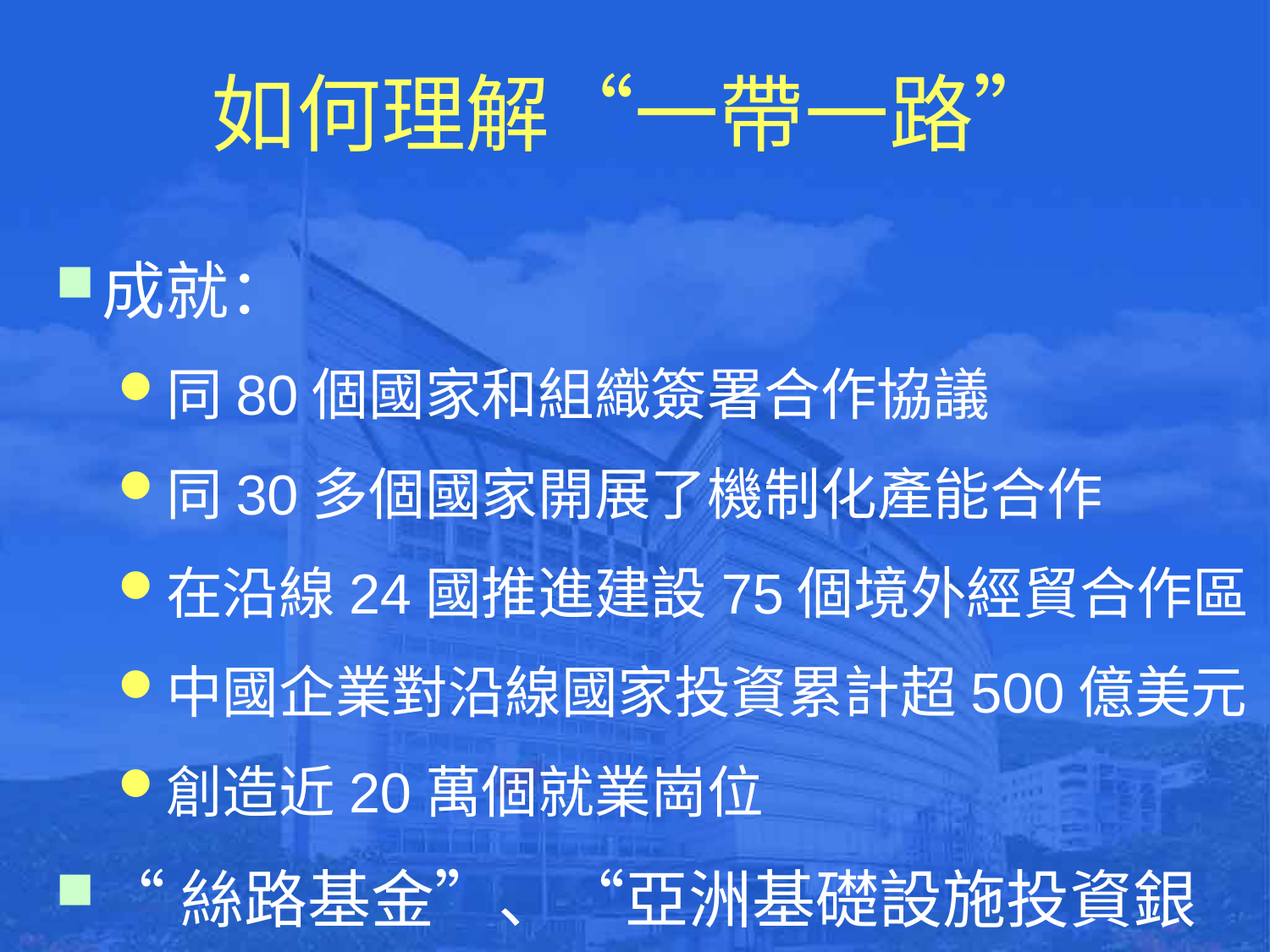

# 如何理解“一帶一路”
成就：
同80個國家和組織簽署合作協議
同30多個國家開展了機制化產能合作
在沿線24國推進建設75個境外經貿合作區
中國企業對沿線國家投資累計超500億美元
創造近20萬個就業崗位
“絲路基金”、“亞洲基礎設施投資銀行”